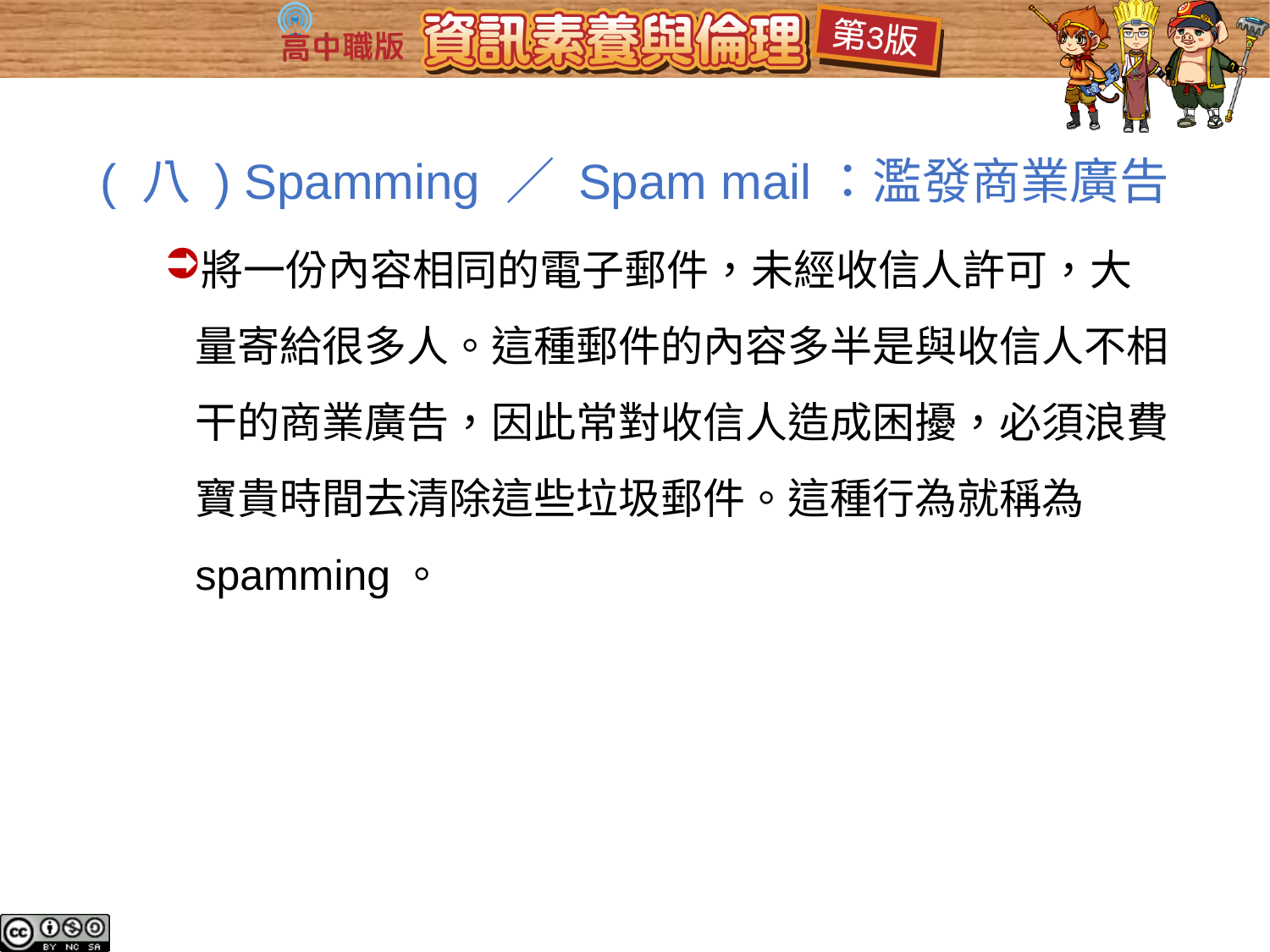

( 八 ) Spamming ／ Spam mail：濫發商業廣告
將一份內容相同的電子郵件，未經收信人許可，大量寄給很多人。這種郵件的內容多半是與收信人不相干的商業廣告，因此常對收信人造成困擾，必須浪費寶貴時間去清除這些垃圾郵件。這種行為就稱為 spamming。